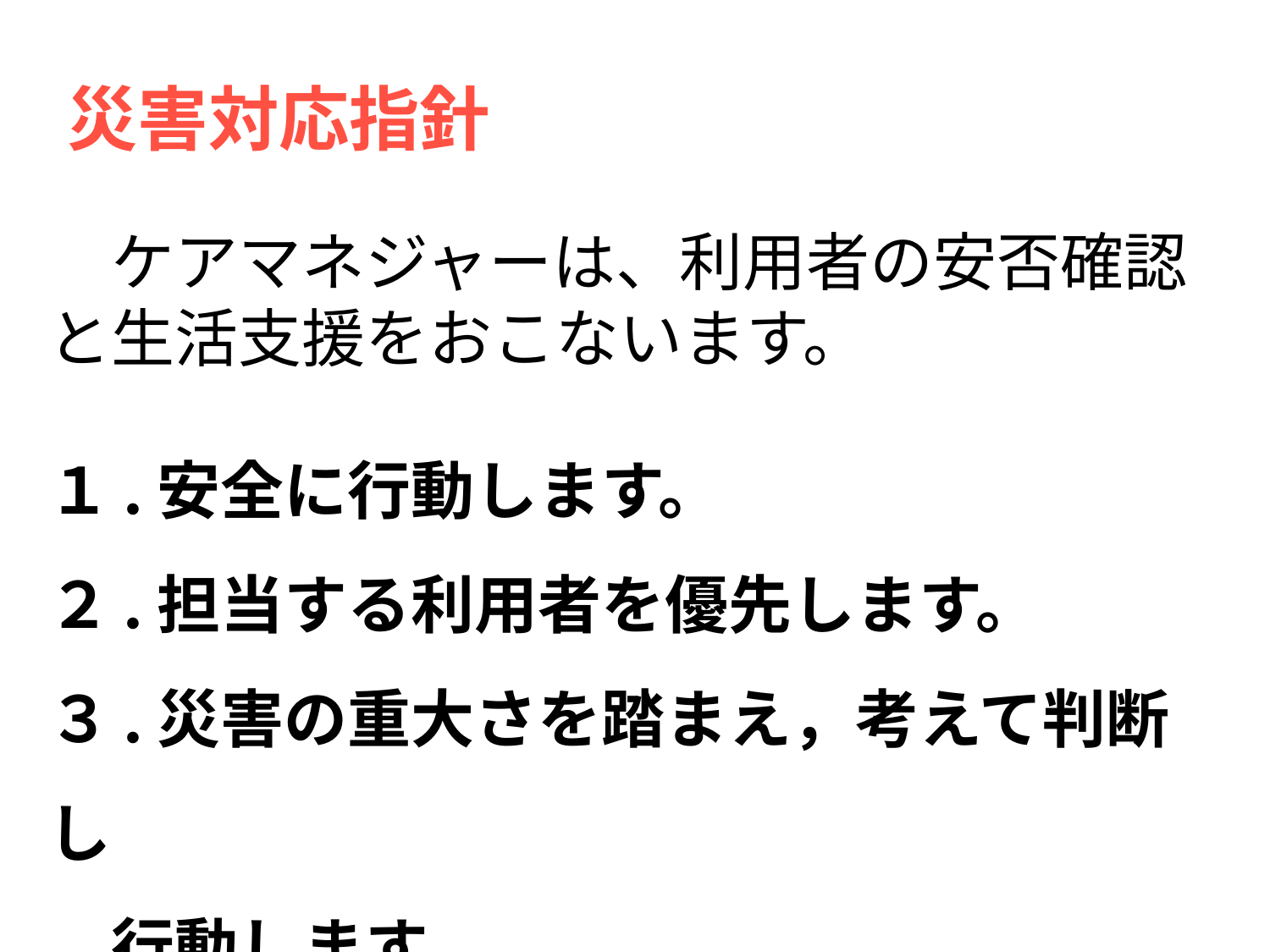

災害対応指針
　ケアマネジャーは、利用者の安否確認と生活支援をおこないます。
１.安全に行動します。
２.担当する利用者を優先します。
３.災害の重大さを踏まえ，考えて判断し
　行動します。